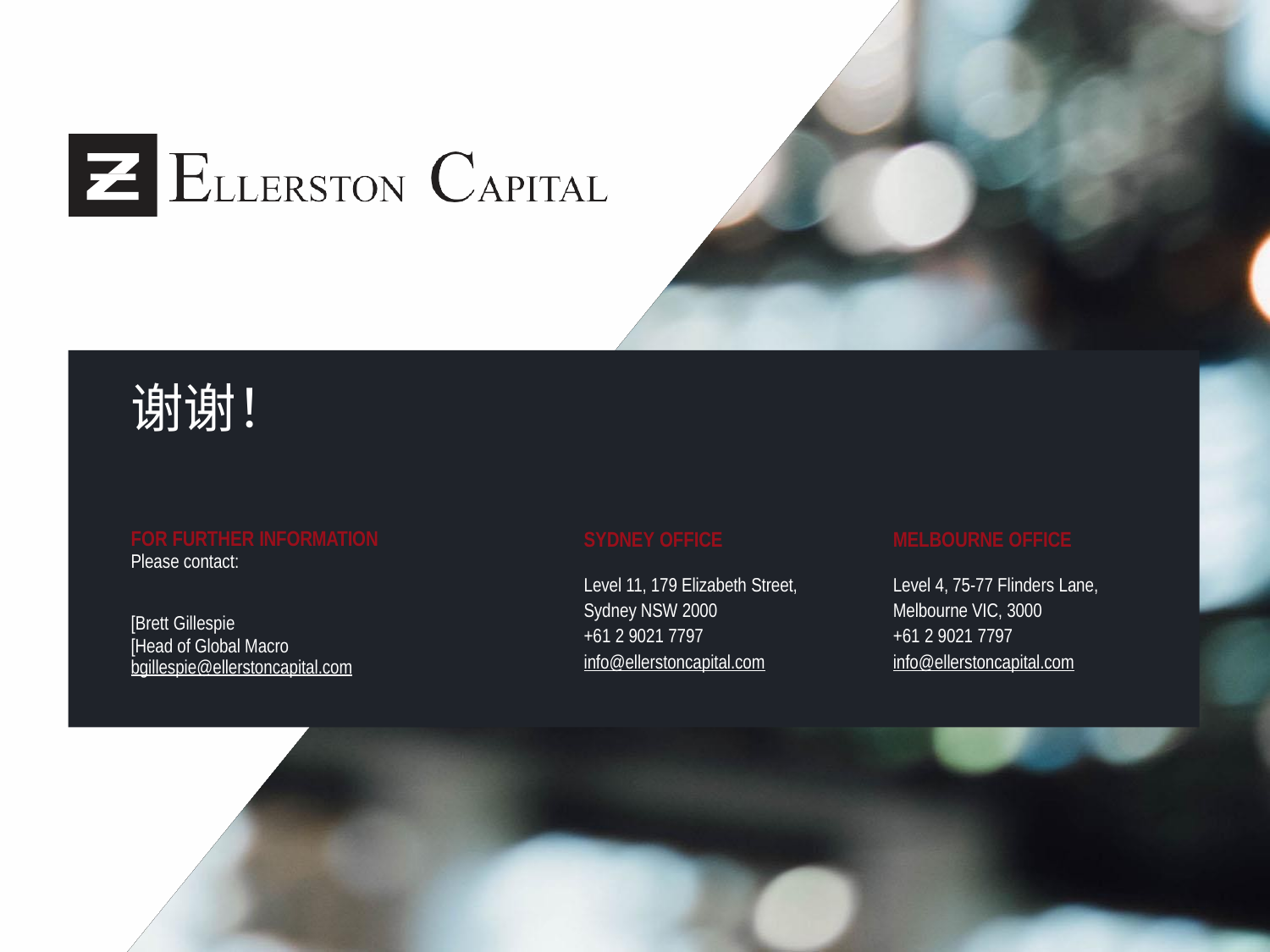

# 谢谢！
FOR FURTHER INFORMATION
Please contact:
SYDNEY OFFICE
MELBOURNE OFFICE
Level 11, 179 Elizabeth Street,
Sydney NSW 2000
+61 2 9021 7797
info@ellerstoncapital.com
Level 4, 75-77 Flinders Lane,
Melbourne VIC, 3000
+61 2 9021 7797
info@ellerstoncapital.com
[Brett Gillespie
[Head of Global Macro  bgillespie@ellerstoncapital.com
32323232